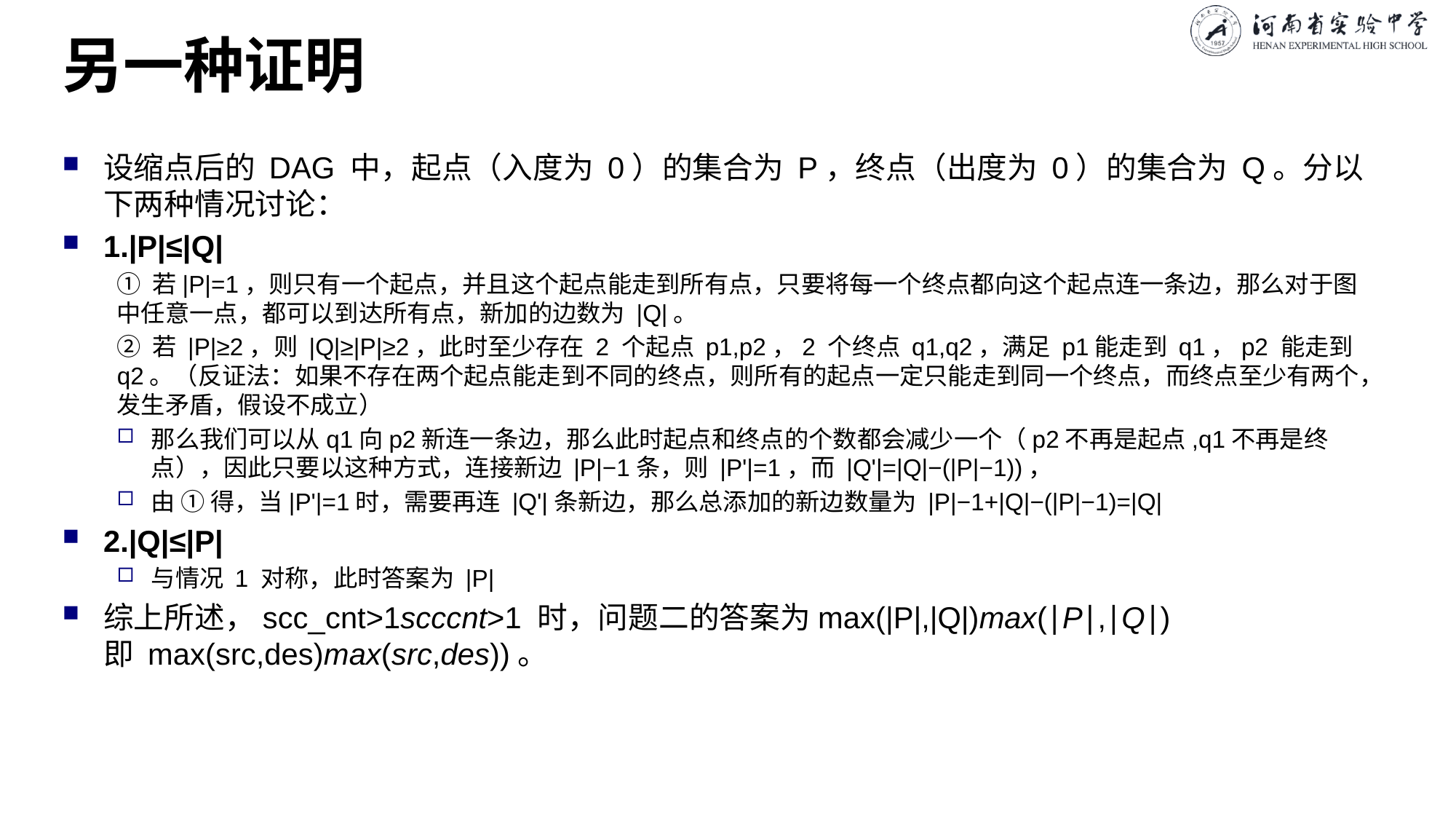

# 另一种证明
设缩点后的 DAG 中，起点（入度为 0）的集合为 P，终点（出度为 0）的集合为 Q。分以下两种情况讨论：
1.|P|≤|Q|
① 若|P|=1，则只有一个起点，并且这个起点能走到所有点，只要将每一个终点都向这个起点连一条边，那么对于图中任意一点，都可以到达所有点，新加的边数为 |Q|。
② 若 |P|≥2，则 |Q|≥|P|≥2，此时至少存在 2 个起点 p1,p2，2 个终点 q1,q2，满足 p1能走到 q1，p2 能走到q2。（反证法：如果不存在两个起点能走到不同的终点，则所有的起点一定只能走到同一个终点，而终点至少有两个，发生矛盾，假设不成立）
那么我们可以从q1向p2新连一条边，那么此时起点和终点的个数都会减少一个（p2不再是起点,q1不再是终点），因此只要以这种方式，连接新边 |P|−1条，则 |P'|=1，而 |Q'|=|Q|−(|P|−1))，
由 ① 得，当|P'|=1时，需要再连 |Q'|条新边，那么总添加的新边数量为 |P|−1+|Q|−(|P|−1)=|Q|
2.|Q|≤|P|
与情况 1 对称，此时答案为 |P|
综上所述，scc_cnt>1sccc​nt>1 时，问题二的答案为max(|P|,|Q|)max(∣P∣,∣Q∣)即 max(src,des)max(src,des))。